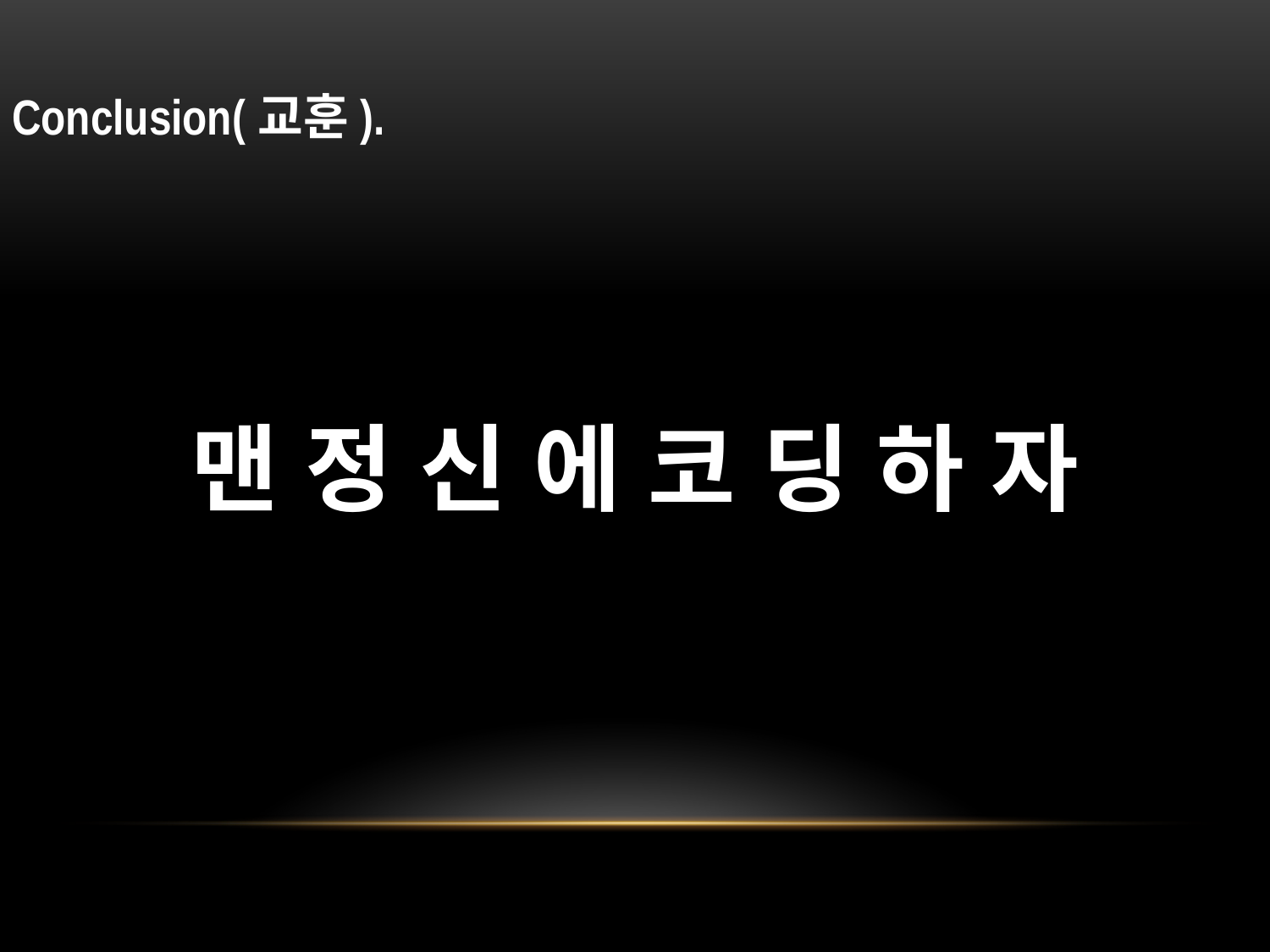

Conclusion(교훈).
맨 정 신 에 코 딩 하 자